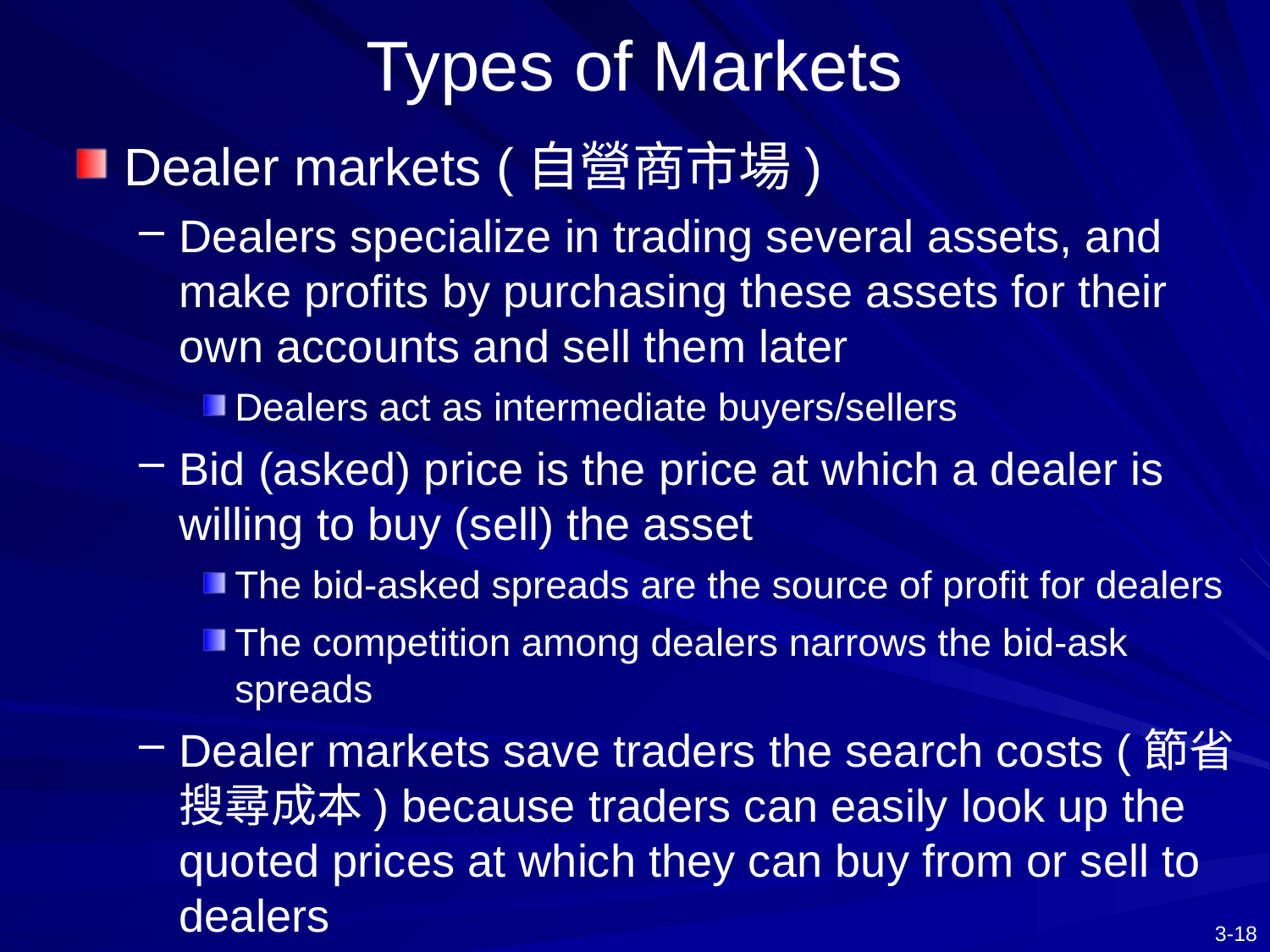

# Types of Markets
Dealer markets (自營商市場)
Dealers specialize in trading several assets, and make profits by purchasing these assets for their own accounts and sell them later
Dealers act as intermediate buyers/sellers
Bid (asked) price is the price at which a dealer is willing to buy (sell) the asset
The bid-asked spreads are the source of profit for dealers
The competition among dealers narrows the bid-ask spreads
Dealer markets save traders the search costs (節省搜尋成本) because traders can easily look up the quoted prices at which they can buy from or sell to dealers